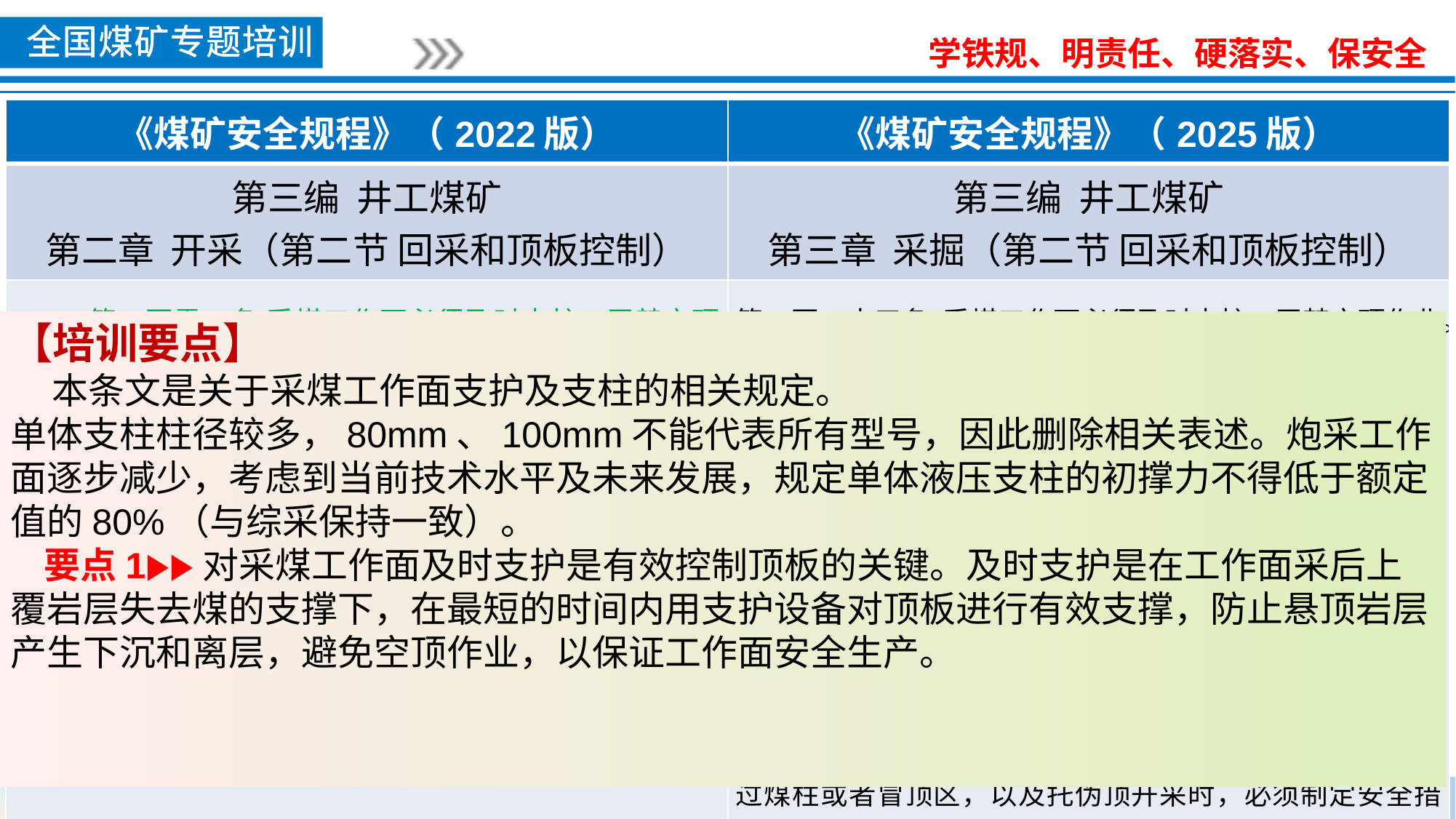

| 《煤矿安全规程》（2022版） | 《煤矿安全规程》（2025版） |
| --- | --- |
| 第三编 井工煤矿 第二章 开采（第二节 回采和顶板控制） | 第三编 井工煤矿 第三章 采掘（第二节 回采和顶板控制） |
| BB第一百零一条 采煤工作面必须及时支护，严禁空顶作业。所有支架必须架设牢固，并有防倒措施。严禁在浮煤或者浮矸上架设支架。单体液压支柱的初撑力，柱径为100mm的不得小于90kN，柱径为80mm的不得小于60kN。对于软岩条件下初撑力确实达不到要求的，在制定措施、满足安全的条件下，必须经矿总工程师审批。严禁在控顶区域内提前摘柱。碰倒或者损坏、失效 | 第一百二十三条 采煤工作面必须及时支护，严禁空顶作业。所有支架必须架设牢固，并有防倒措施。严禁在浮煤或者浮矸上架设支架。单体液压支柱的初撑力不得小于设计初撑力的80%，且不得小于90kN。严禁在控顶区域内提前摘柱。碰倒或者损坏、失效的支柱，必须立即恢复或者更换。移动输送机机头、机尾需要拆除附近的支架时，必须先架好临时支架。 采煤工作面遇顶底板松软或者破碎、过断层、过老空区、过煤柱或者冒顶区，以及托伪顶开采时，必须制定安全措施。 |
【培训要点】
    本条文是关于采煤工作面支护及支柱的相关规定。
单体支柱柱径较多，80mm、100mm不能代表所有型号，因此删除相关表述。炮采工作面逐步减少，考虑到当前技术水平及未来发展，规定单体液压支柱的初撑力不得低于额定值的80%（与综采保持一致）。
   要点1▶▶对采煤工作面及时支护是有效控制顶板的关键。及时支护是在工作面采后上覆岩层失去煤的支撑下，在最短的时间内用支护设备对顶板进行有效支撑，防止悬顶岩层产生下沉和离层，避免空顶作业，以保证工作面安全生产。